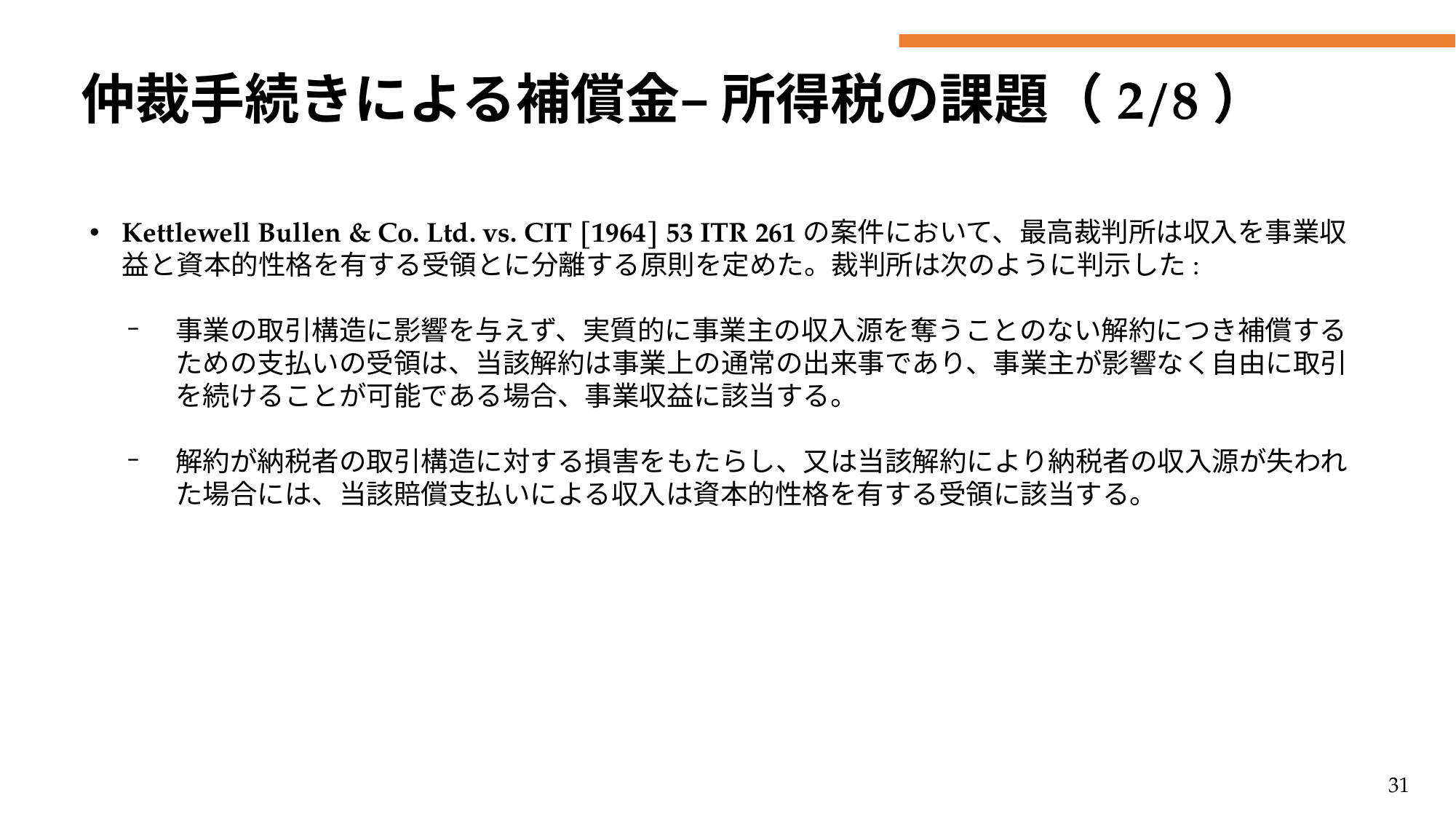

# 仲裁手続きによる補償金– 所得税の課題（2/8）
Kettlewell Bullen & Co. Ltd. vs. CIT [1964] 53 ITR 261の案件において、最高裁判所は収入を事業収益​​と資本的性格を有する受領とに分離する原則を定めた。裁判所は次のように判示した:

事業の取引構造に影響を与えず、実質的に事業主の収入源を奪うことのない解約につき補償するための支払いの受領は、当該解約は事業上の通常の出来事であり、事業主が影響なく自由に取引を続けることが可能である場合、事業収益に該当する。

解約が納税者の取引構造に対する損害をもたらし、又は当該解約により納税者の収入源が失われた場合には、当該賠償支払いによる収入は資本的性格を有する受領に該当する。

31